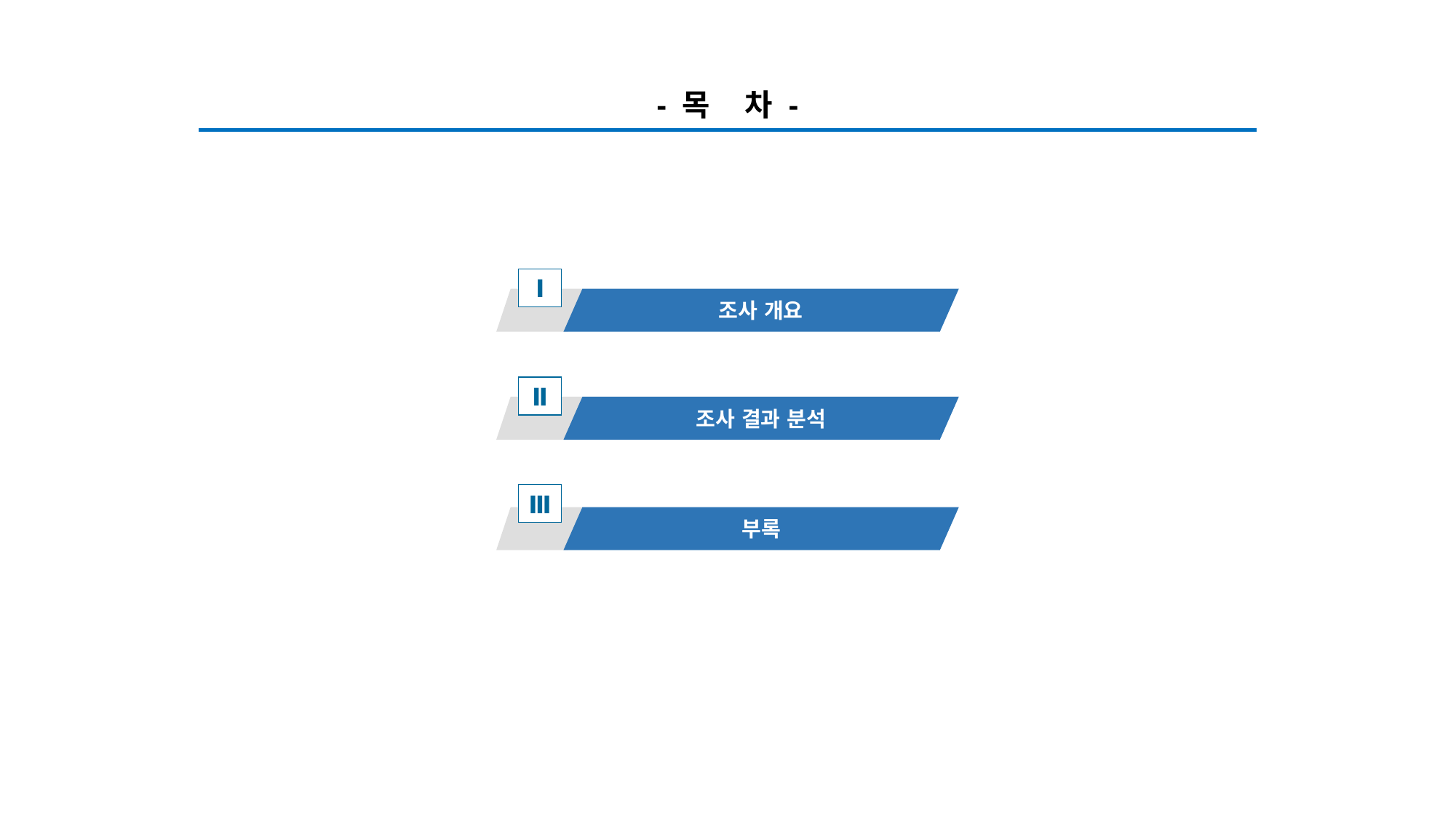

- 목    차 -
Ⅰ

조사 개요
Ⅱ

조사 결과 분석
Ⅲ

부록